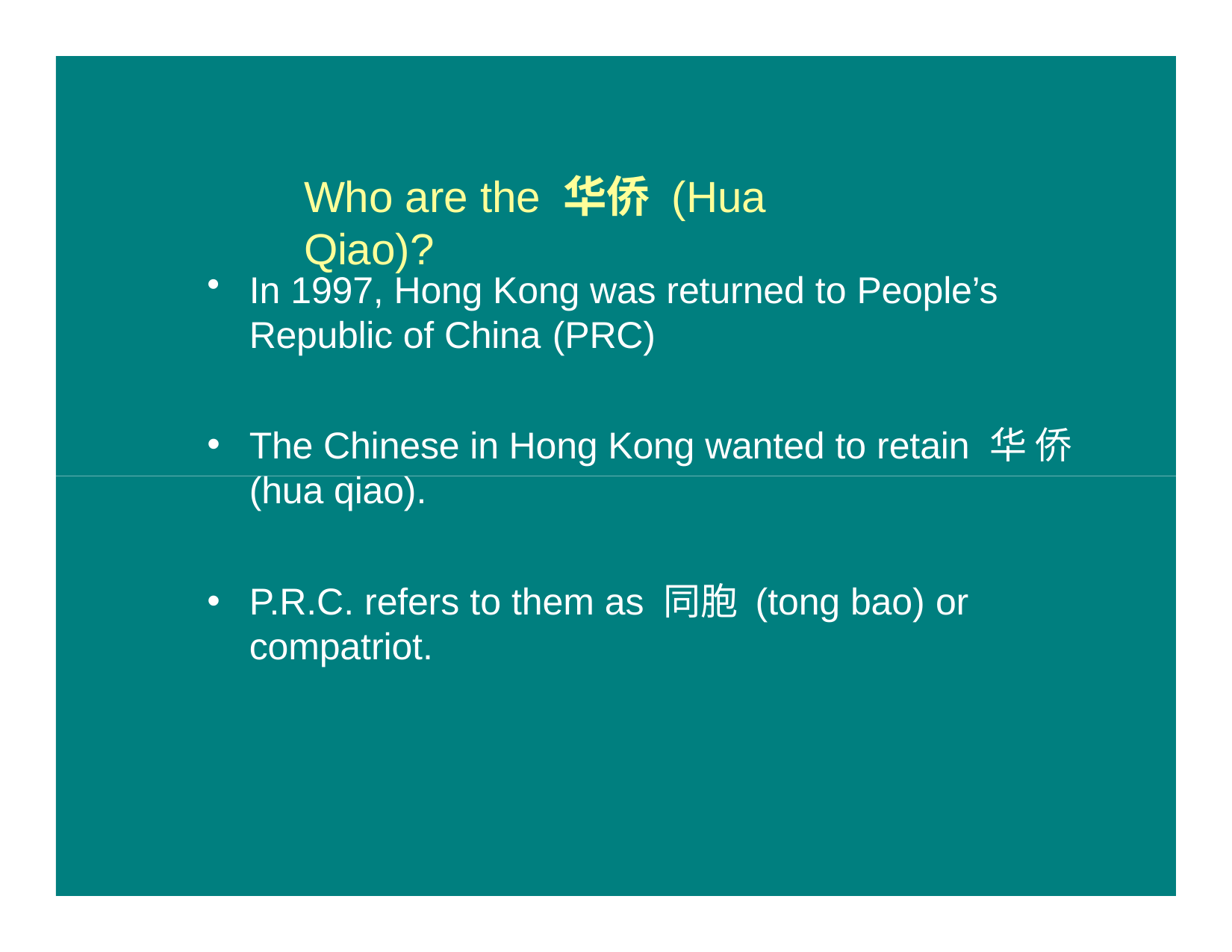

# Who are the 华侨 (Hua Qiao)?
In 1997, Hong Kong was returned to People’s  Republic of China (PRC)

The Chinese in Hong Kong wanted to retain 华 侨 (hua qiao).

P.R.C. refers to them as 同胞 (tong bao) or  compatriot.